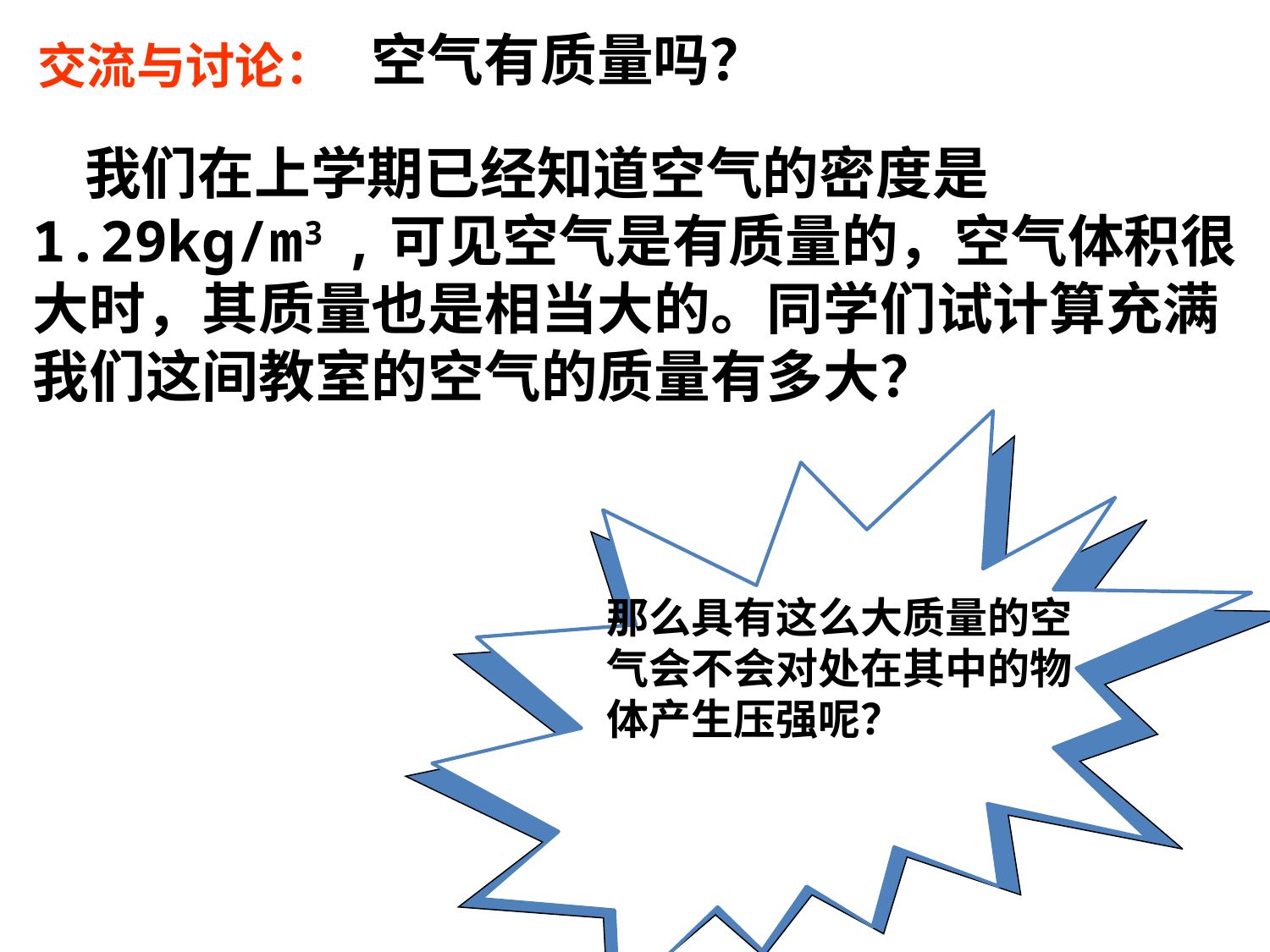

空气有质量吗？
交流与讨论：
   我们在上学期已经知道空气的密度是1.29kg/m3 ,可见空气是有质量的，空气体积很大时，其质量也是相当大的。同学们试计算充满我们这间教室的空气的质量有多大？

那么具有这么大质量的空气会不会对处在其中的物体产生压强呢？

空气的质量竟然会有这么大？